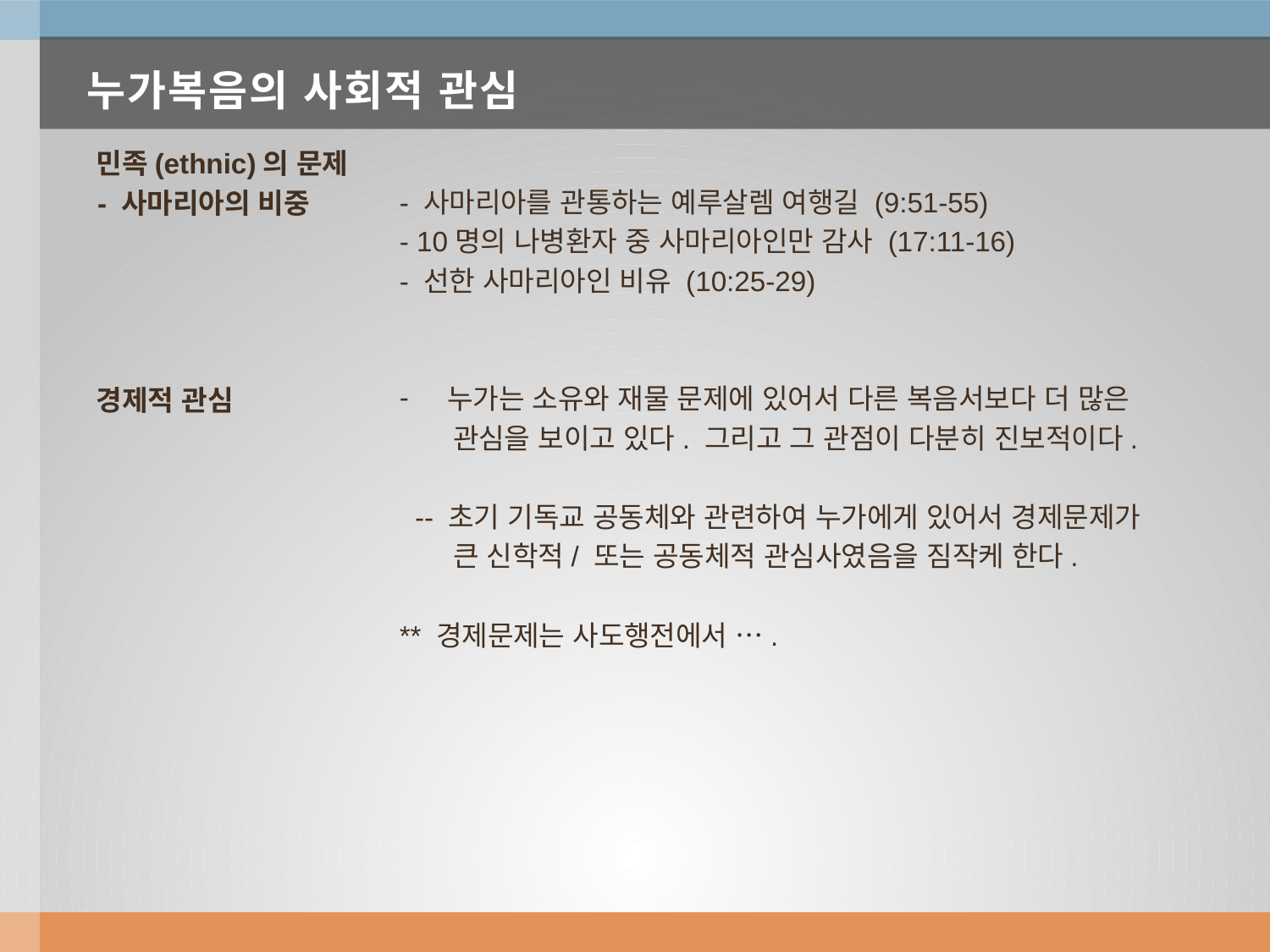

# 누가복음의 사회적 관심

- 사마리아를 관통하는 예루살렘 여행길 (9:51-55)
- 10명의 나병환자 중 사마리아인만 감사 (17:11-16)
- 선한 사마리아인 비유 (10:25-29)

누가는 소유와 재물 문제에 있어서 다른 복음서보다 더 많은
      관심을 보이고 있다. 그리고 그 관점이 다분히 진보적이다.

  -- 초기 기독교 공동체와 관련하여 누가에게 있어서 경제문제가
      큰 신학적/ 또는 공동체적 관심사였음을 짐작케 한다.

** 경제문제는 사도행전에서 ….
 민족(ethnic)의 문제
  - 사마리아의 비중

 경제적 관심